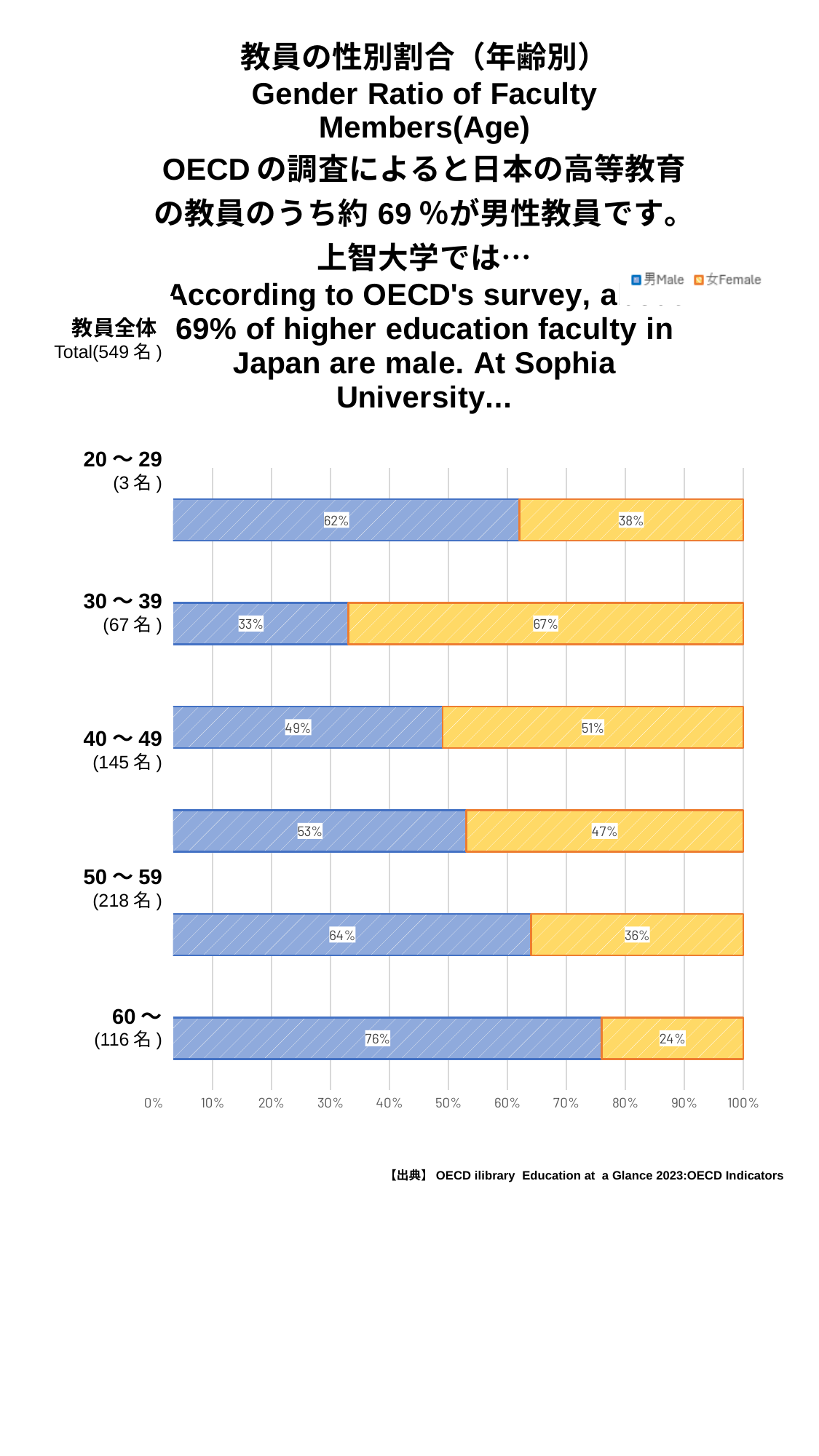

### Chart: 教員の性別割合（年齢別）
Gender Ratio of Faculty Members(Age)

OECDの調査によると日本の高等教育の教員のうち約69％が男性教員です。
上智大学では…
According to OECD's survey, about 69% of higher education faculty in Japan are male. At Sophia University...

| Category | 男性Male | 女性Female |
|---|---|---|
| 60～
(116名) | 0.76 | 0.24 |
| 50～59
(218名) | 0.64 | 0.36 |
| 40～49
(145名) | 0.53 | 0.47 |
| 30～39
(67名) | 0.49 | 0.51 |
| 20～29
(3名) | 0.33 | 0.67 |
| 教員全体Total
(545名) | 0.62 | 0.38 |
教員全体
Total(549名)

20～29
(3名)
30～39
(67名)
40～49
(145名)
50～59
(218名)
60～
(116名)
【出典】OECD ilibrary  Education at  a Glance 2023:OECD Indicators